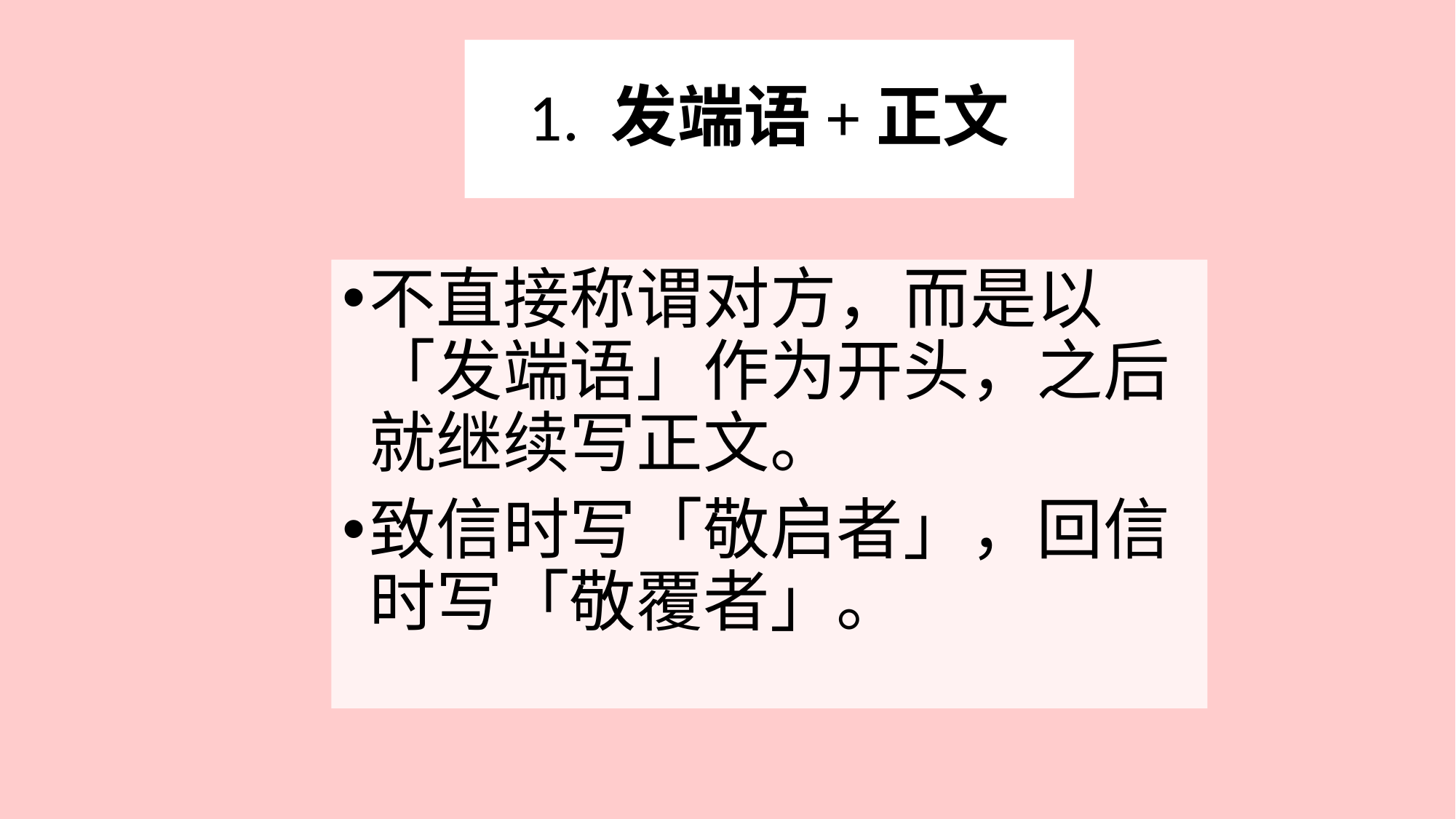

# 1. 发端语+正文
不直接称谓对方，而是以「发端语」作为开头，之后就继续写正文。
致信时写「敬启者」，回信时写「敬覆者」。